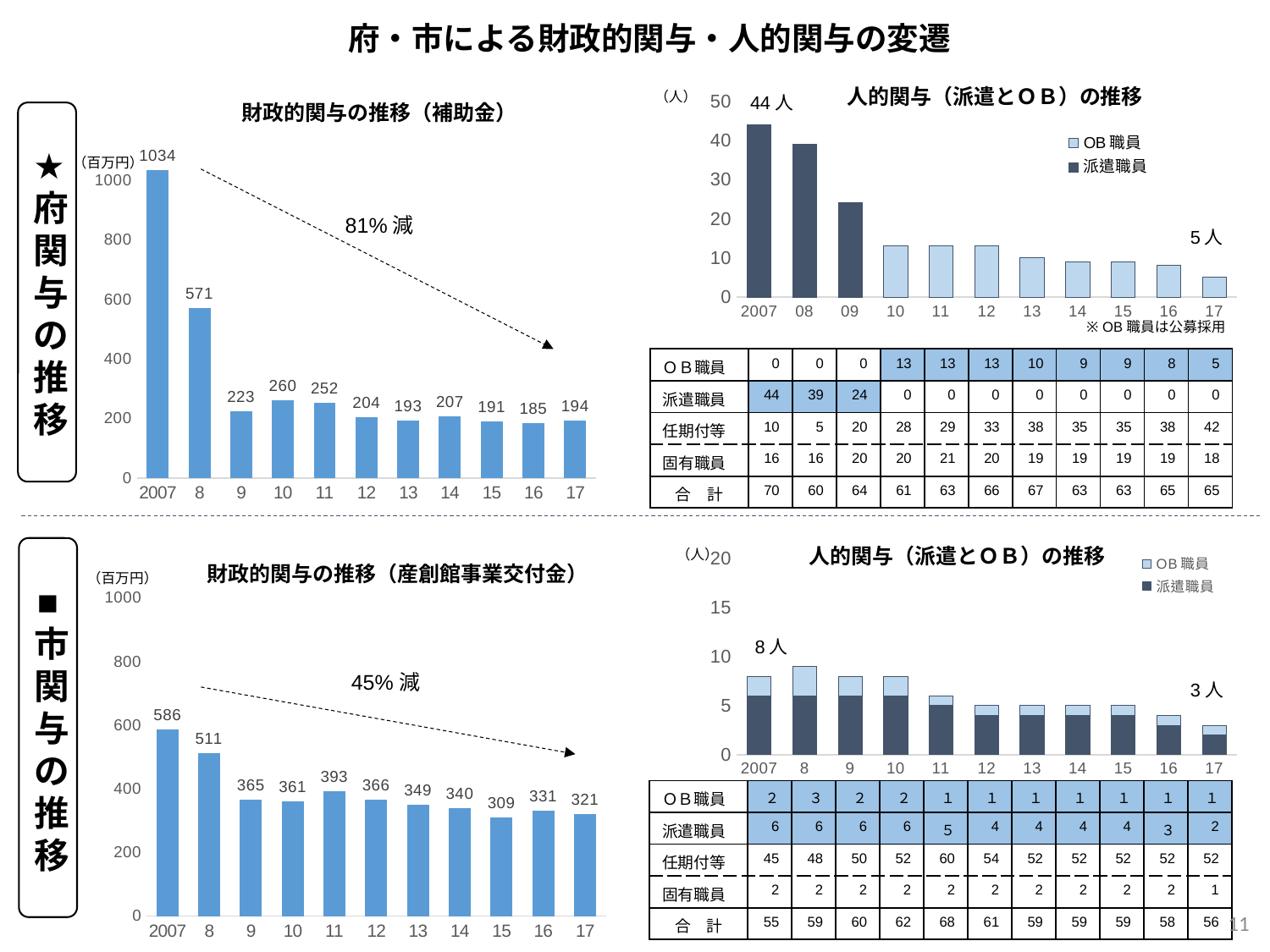

府・市による財政的関与・人的関与の変遷
人的関与（派遣とＯＢ）の推移
（人）
44人

### Chart

| Category | 派遣職員 | OB職員 |
|---|---|---|
| 2007 | 44.0 | None |
| 08 | 39.0 | None |
| 09 | 24.0 | None |
| 10 | None | 13.0 |
| 11 | None | 13.0 |
| 12 | None | 13.0 |
| 13 | None | 10.0 |
| 14 | None | 9.0 |
| 15 | None | 9.0 |
| 16 | None | 8.0 |
| 17 | None | 5.0 |
財政的関与の推移（補助金）
★
府関与の推移

### Chart

| Category | 産振機構 |
|---|---|
| 2007 | 1034.0 |
| 8 | 571.0 |
| 9 | 223.0 |
| 10 | 260.0 |
| 11 | 252.0 |
| 12 | 204.0 |
| 13 | 193.0 |
| 14 | 207.0 |
| 15 | 191.0 |
| 16 | 185.0 |
| 17 | 194.0 |
（百万円）
81%減
5人
※ OB職員は公募採用
| ＯＢ職員 | 0 | 0 | 0 | 13 | 13 | 13 | 10 | 9 | 9 | 8 | 5 |
| --- | --- | --- | --- | --- | --- | --- | --- | --- | --- | --- | --- |
| 派遣職員 | 44 | 39 | 24 | 0 | 0 | 0 | 0 | 0 | 0 | 0 | 0 |
| 任期付等 | 10 | 5 | 20 | 28 | 29 | 33 | 38 | 35 | 35 | 38 | 42 |
| 固有職員 | 16 | 16 | 20 | 20 | 21 | 20 | 19 | 19 | 19 | 19 | 18 |
| 合　計 | 70 | 60 | 64 | 61 | 63 | 66 | 67 | 63 | 63 | 65 | 65 |
人的関与（派遣とＯＢ）の推移
■
市関与の推移
（人）

### Chart

| Category | 派遣職員 | OB職員 |
|---|---|---|
| 2007 | 6.0 | 2.0 |
| 8 | 6.0 | 3.0 |
| 9 | 6.0 | 2.0 |
| 10 | 6.0 | 2.0 |
| 11 | 5.0 | 1.0 |
| 12 | 4.0 | 1.0 |
| 13 | 4.0 | 1.0 |
| 14 | 4.0 | 1.0 |
| 15 | 4.0 | 1.0 |
| 16 | 3.0 | 1.0 |
| 17 | 2.0 | 1.0 |
財政的関与の推移（産創館事業交付金）
（百万円）

### Chart

| Category | 産振機構 |
|---|---|
| 2007 | 586.0 |
| 8 | 511.0 |
| 9 | 365.0 |
| 10 | 361.0 |
| 11 | 393.0 |
| 12 | 366.0 |
| 13 | 349.0 |
| 14 | 340.0 |
| 15 | 309.0 |
| 16 | 331.0 |
| 17 | 321.0 |
8人
45%減
3人
| ＯＢ職員 | ２ | ３ | ２ | ２ | １ | １ | １ | １ | １ | １ | １ |
| --- | --- | --- | --- | --- | --- | --- | --- | --- | --- | --- | --- |
| 派遣職員 | 6 | 6 | 6 | 6 | ５ | 4 | 4 | 4 | 4 | ３ | 2 |
| 任期付等 | 45 | 48 | 50 | 52 | 60 | 54 | 52 | 52 | 52 | 52 | 52 |
| 固有職員 | 2 | 2 | 2 | 2 | 2 | 2 | 2 | 2 | 2 | 2 | 1 |
| 合　計 | 55 | 59 | 60 | 62 | 68 | 61 | 59 | 59 | 59 | 58 | 56 |
11